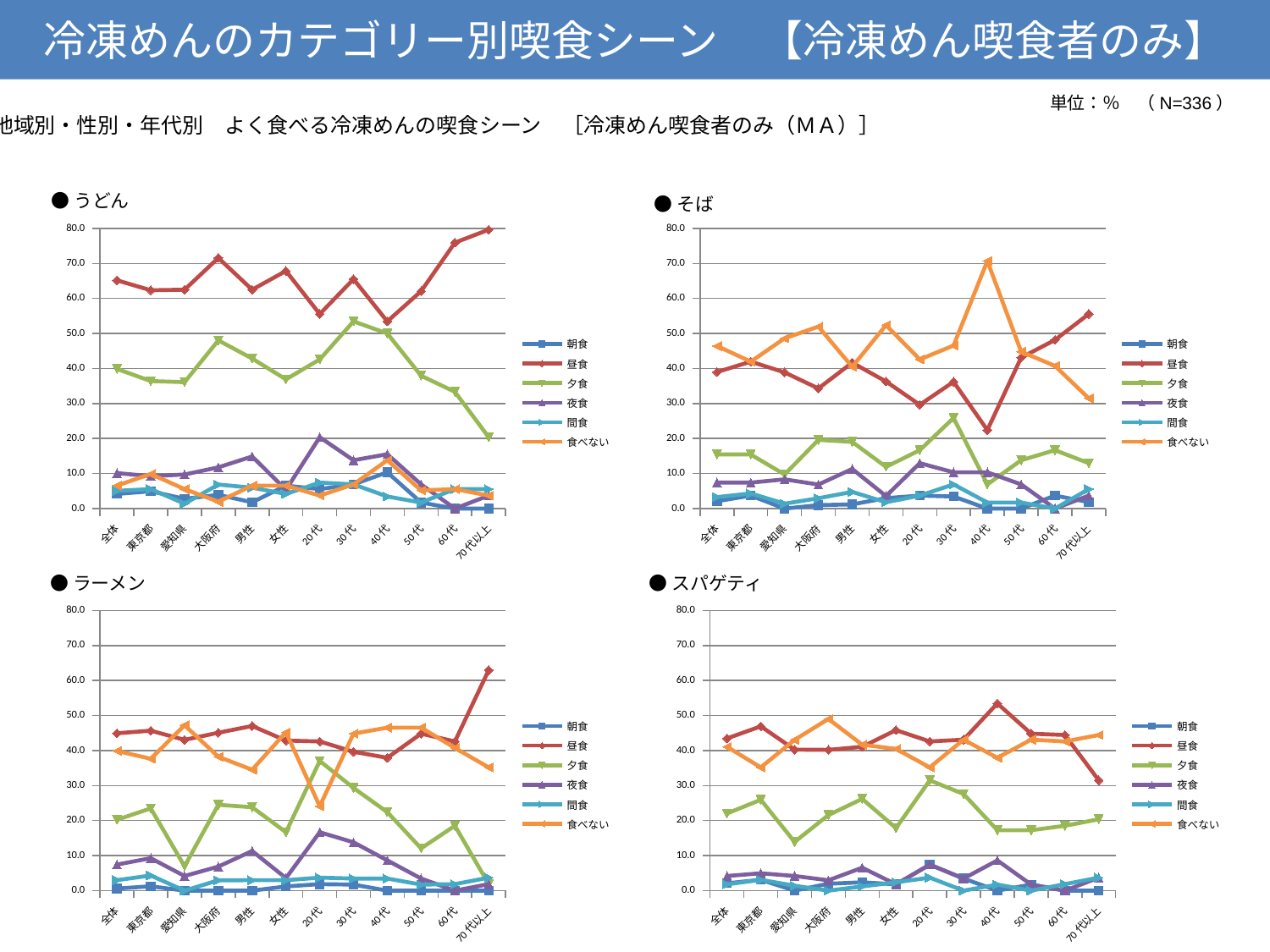

冷凍めんのカテゴリー別喫食シーン　【冷凍めん喫食者のみ】
単位：％　（N=336）
地域別・性別・年代別　よく食べる冷凍めんの喫食シーン　［冷凍めん喫食者のみ（ＭＡ）］
●うどん
●そば

### Chart

| Category | 朝食 | 昼食 | 夕食 | 夜食 | 間食 | 食べない |
|---|---|---|---|---|---|---|
| 全体 | 4.166666666666666 | 65.17857142857122 | 39.88095238095239 | 10.119047619047642 | 5.059523809523809 | 6.547619047619047 |
| 東京都 | 4.938271604938281 | 62.34567901234561 | 36.41975308641975 | 9.259259259259279 | 5.555555555555544 | 9.876543209876559 |
| 愛知県 | 2.7777777777777852 | 62.5 | 36.11111111111111 | 9.722222222222223 | 1.3888888888888906 | 5.555555555555544 |
| 大阪府 | 3.92156862745098 | 71.56862745098039 | 48.03921568627451 | 11.76470588235294 | 6.862745098039209 | 1.96078431372549 |
| 男性 | 1.7857142857142831 | 62.5 | 42.85714285714278 | 14.880952380952381 | 5.952380952380945 | 6.547619047619047 |
| 女性 | 6.547619047619047 | 67.85714285714282 | 36.904761904761905 | 5.357142857142848 | 4.166666666666666 | 6.547619047619047 |
| 20代 | 5.555555555555544 | 55.55555555555556 | 42.5925925925926 | 20.37037037037034 | 7.4074074074074066 | 3.703703703703704 |
| 30代 | 6.896551724137931 | 65.51724137931049 | 53.44827586206896 | 13.793103448275842 | 6.896551724137931 | 6.896551724137931 |
| 40代 | 10.344827586206897 | 53.44827586206896 | 50.0 | 15.517241379310345 | 3.4482758620689653 | 13.793103448275842 |
| 50代 | 1.7241379310344827 | 62.068965517241374 | 37.93103448275855 | 6.896551724137931 | 1.7241379310344827 | 5.172413793103448 |
| 60代 | 0.0 | 75.92592592592592 | 33.33333333333333 | 0.0 | 5.555555555555544 | 5.555555555555544 |
| 70代以上 | 0.0 | 79.62962962962963 | 20.37037037037034 | 3.703703703703704 | 5.555555555555544 | 3.703703703703704 |

### Chart

| Category | 朝食 | 昼食 | 夕食 | 夜食 | 間食 | 食べない |
|---|---|---|---|---|---|---|
| 全体 | 2.0833333333333366 | 38.98809523809526 | 15.476190476190473 | 7.440476190476193 | 3.2738095238095237 | 46.428571428571495 |
| 東京都 | 3.703703703703704 | 41.975308641975374 | 15.432098765432098 | 7.4074074074074066 | 4.320987654320976 | 41.975308641975374 |
| 愛知県 | 0.0 | 38.88888888888889 | 9.722222222222223 | 8.333333333333332 | 1.3888888888888906 | 48.61111111111111 |
| 大阪府 | 0.980392156862744 | 34.31372549019601 | 19.60784313725493 | 6.862745098039209 | 2.9411764705882337 | 51.9607843137255 |
| 男性 | 1.1904761904761905 | 41.66666666666656 | 19.047619047619026 | 11.309523809523824 | 4.761904761904762 | 40.476190476190474 |
| 女性 | 2.976190476190476 | 36.30952380952381 | 11.904761904761903 | 3.5714285714285707 | 1.7857142857142831 | 52.38095238095239 |
| 20代 | 3.703703703703704 | 29.629629629629626 | 16.666666666666664 | 12.962962962962974 | 3.703703703703704 | 42.5925925925926 |
| 30代 | 3.4482758620689653 | 36.20689655172408 | 25.862068965517242 | 10.344827586206897 | 6.896551724137931 | 46.551724137931025 |
| 40代 | 0.0 | 22.413793103448278 | 6.896551724137931 | 10.344827586206897 | 1.7241379310344827 | 70.6896551724136 |
| 50代 | 0.0 | 43.10344827586201 | 13.793103448275842 | 6.896551724137931 | 1.7241379310344827 | 44.82758620689649 |
| 60代 | 3.703703703703704 | 48.14814814814822 | 16.666666666666664 | 0.0 | 0.0 | 40.74074074074076 |
| 70代以上 | 1.851851851851852 | 55.55555555555556 | 12.962962962962974 | 3.703703703703704 | 5.555555555555544 | 31.48148148148148 |
●ラーメン
●スパゲティ

### Chart

| Category | 朝食 | 昼食 | 夕食 | 夜食 | 間食 | 食べない |
|---|---|---|---|---|---|---|
| 全体 | 0.5952380952380952 | 44.94047619047619 | 20.238095238095227 | 7.440476190476193 | 2.976190476190476 | 39.88095238095239 |
| 東京都 | 1.234567901234568 | 45.67901234567911 | 23.45679012345679 | 9.259259259259279 | 4.320987654320976 | 37.654320987654295 |
| 愛知県 | 0.0 | 43.05555555555556 | 6.944444444444446 | 4.166666666666666 | 0.0 | 47.22222222222228 |
| 大阪府 | 0.0 | 45.09803921568628 | 24.509803921568633 | 6.862745098039209 | 2.9411764705882337 | 38.235294117647044 |
| 男性 | 0.0 | 47.023809523809526 | 23.80952380952375 | 11.309523809523824 | 2.976190476190476 | 34.523809523809526 |
| 女性 | 1.1904761904761905 | 42.85714285714278 | 16.666666666666664 | 3.5714285714285707 | 2.976190476190476 | 45.23809523809534 |
| 20代 | 1.851851851851852 | 42.5925925925926 | 37.037037037037024 | 16.666666666666664 | 3.703703703703704 | 24.07407407407409 |
| 30代 | 1.7241379310344827 | 39.655172413793096 | 29.310344827586203 | 13.793103448275842 | 3.4482758620689653 | 44.82758620689649 |
| 40代 | 0.0 | 37.93103448275855 | 22.413793103448278 | 8.620689655172415 | 3.4482758620689653 | 46.551724137931025 |
| 50代 | 0.0 | 44.82758620689649 | 12.068965517241379 | 3.4482758620689653 | 1.7241379310344827 | 46.551724137931025 |
| 60代 | 0.0 | 42.5925925925926 | 18.51851851851853 | 0.0 | 1.851851851851852 | 40.74074074074076 |
| 70代以上 | 0.0 | 62.96296296296296 | 1.851851851851852 | 1.851851851851852 | 3.703703703703704 | 35.18518518518518 |

### Chart

| Category | 朝食 | 昼食 | 夕食 | 夜食 | 間食 | 食べない |
|---|---|---|---|---|---|---|
| 全体 | 2.0833333333333366 | 43.452380952380956 | 22.023809523809533 | 4.166666666666666 | 1.7857142857142831 | 41.0714285714285 |
| 東京都 | 3.08641975308642 | 46.913580246913575 | 25.925925925925895 | 4.938271604938281 | 3.08641975308642 | 35.18518518518518 |
| 愛知県 | 0.0 | 40.27777777777778 | 13.88888888888889 | 4.166666666666666 | 1.3888888888888906 | 43.05555555555556 |
| 大阪府 | 1.96078431372549 | 40.19607843137255 | 21.568627450980358 | 2.9411764705882337 | 0.0 | 49.019607843137244 |
| 男性 | 2.380952380952381 | 41.0714285714285 | 26.190476190476193 | 6.547619047619047 | 1.1904761904761905 | 41.66666666666656 |
| 女性 | 1.7857142857142831 | 45.83333333333333 | 17.85714285714283 | 1.7857142857142831 | 2.380952380952381 | 40.476190476190474 |
| 20代 | 7.4074074074074066 | 42.5925925925926 | 31.48148148148148 | 7.4074074074074066 | 3.703703703703704 | 35.18518518518518 |
| 30代 | 3.4482758620689653 | 43.10344827586201 | 27.58620689655168 | 3.4482758620689653 | 0.0 | 43.10344827586201 |
| 40代 | 0.0 | 53.44827586206896 | 17.24137931034483 | 8.620689655172415 | 1.7241379310344827 | 37.93103448275855 |
| 50代 | 1.7241379310344827 | 44.82758620689649 | 17.24137931034483 | 1.7241379310344827 | 0.0 | 43.10344827586201 |
| 60代 | 0.0 | 44.44444444444433 | 18.51851851851853 | 0.0 | 1.851851851851852 | 42.5925925925926 |
| 70代以上 | 0.0 | 31.48148148148148 | 20.37037037037034 | 3.703703703703704 | 3.703703703703704 | 44.44444444444433 |